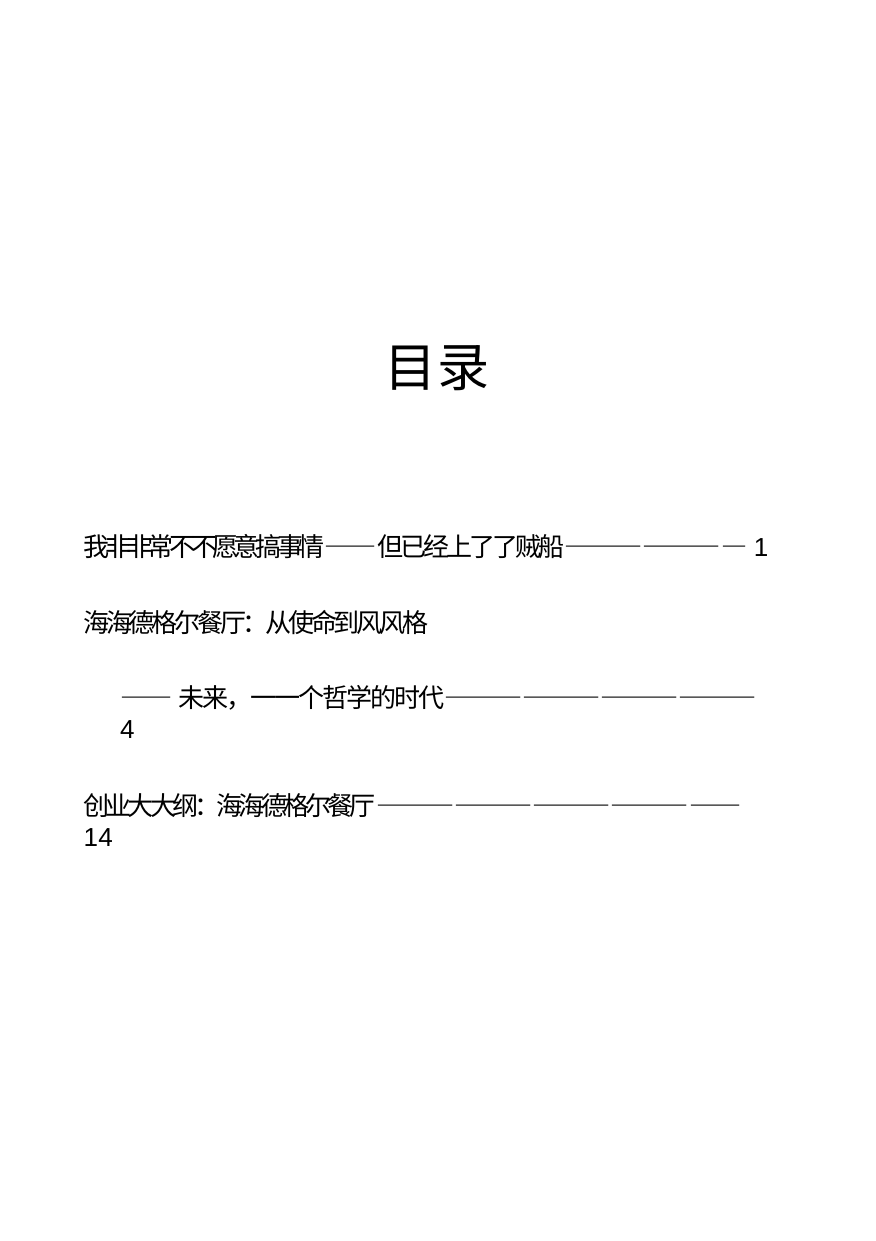

目录
我⾮非常不不愿意搞事情——但已经上了了贼船———————1

海海德格尔餐厅：从使命到⻛风格

——未来，⼀一个哲学的时代————————————4

创业⼤大纲：海海德格尔餐厅——————————————14